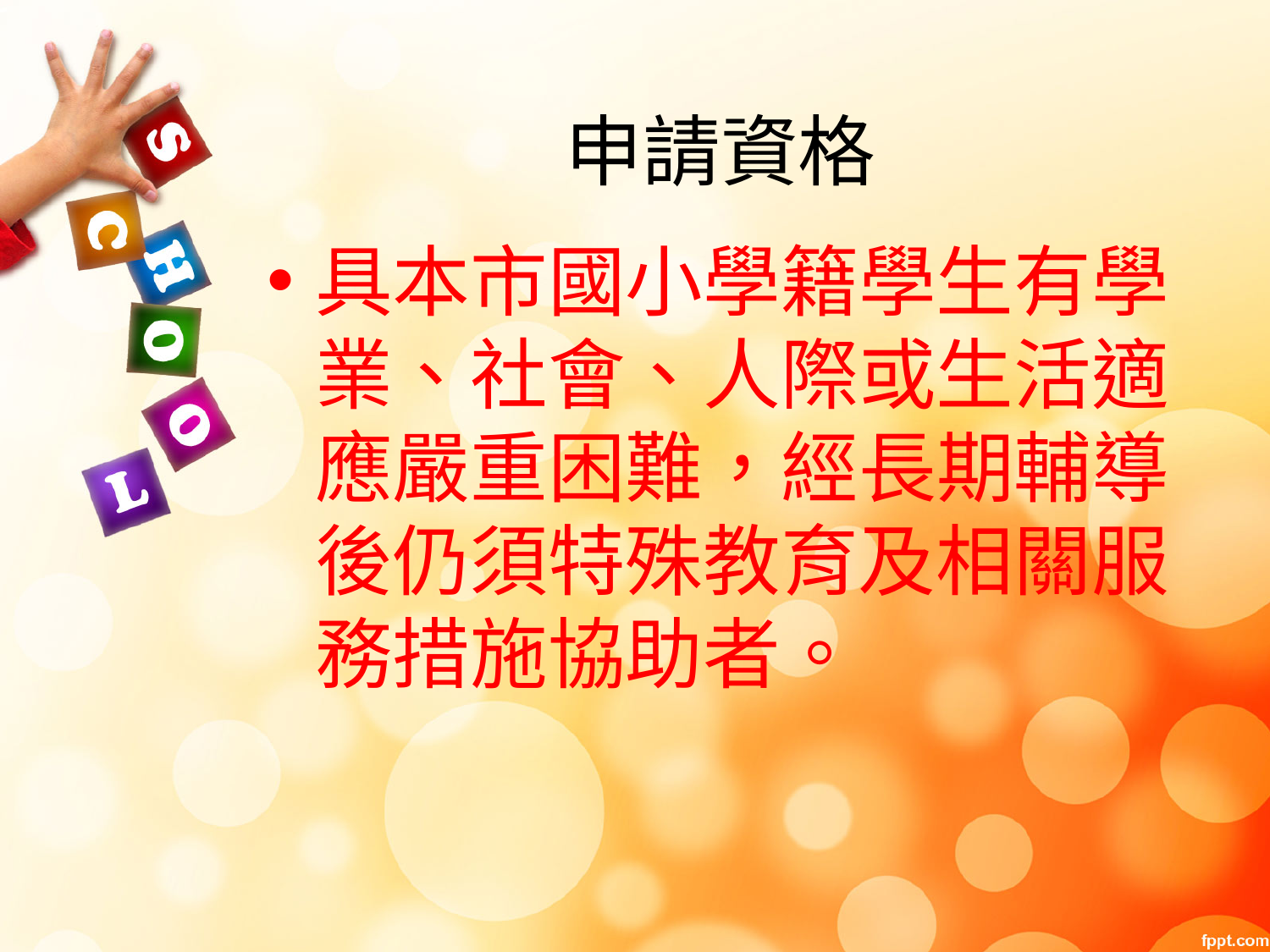

# 申請資格
具本市國小學籍學生有學業、社會、人際或生活適應嚴重困難，經長期輔導後仍須特殊教育及相關服務措施協助者。